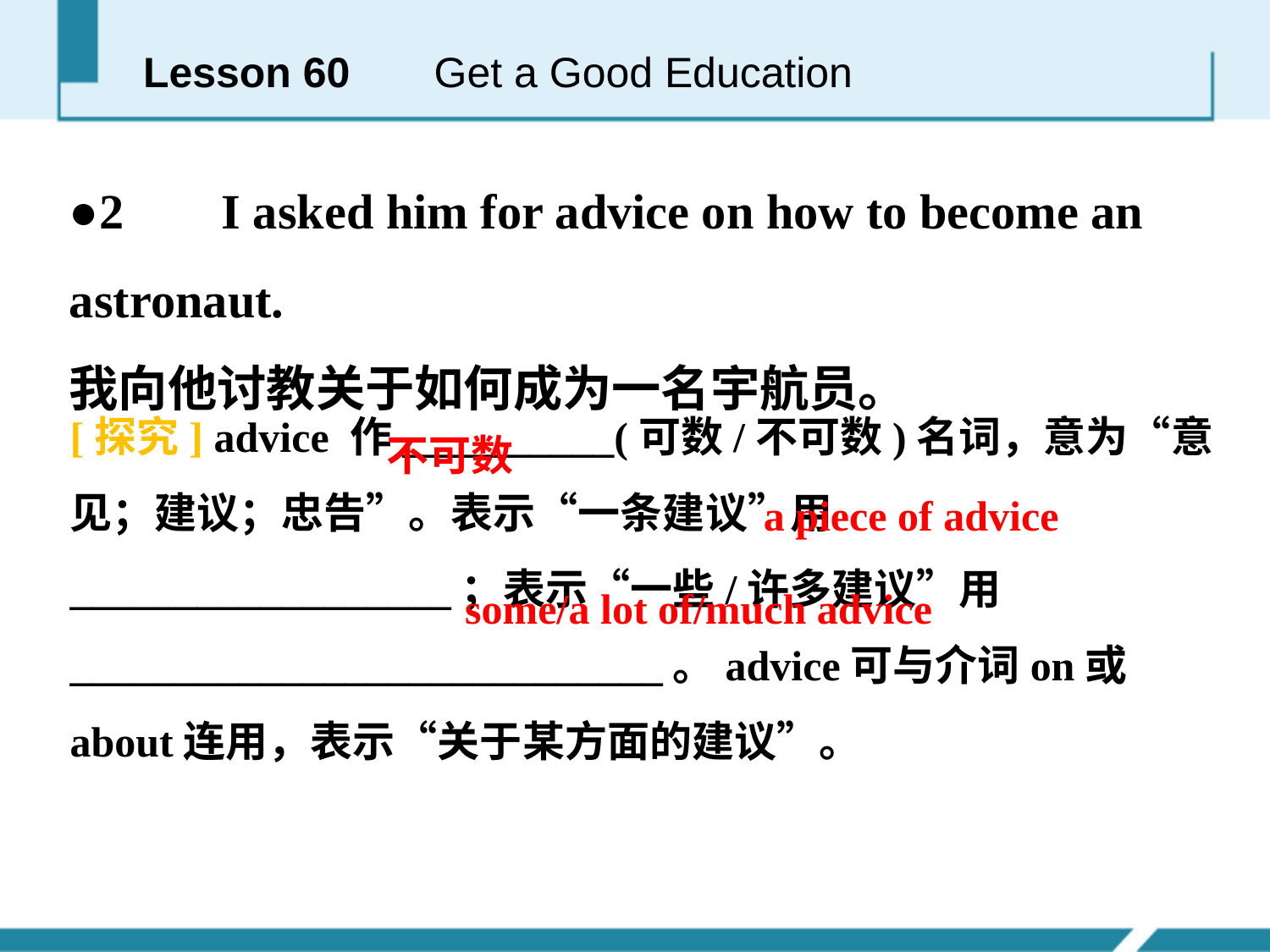

Lesson 60 　 Get a Good Education
●2  　I asked him for advice on how to become an astronaut.
我向他讨教关于如何成为一名宇航员。
[探究] advice 作__________(可数/不可数)名词，意为“意见；建议；忠告”。表示“一条建议”用__________________；表示“一些/许多建议”用____________________________。advice可与介词on或about连用，表示“关于某方面的建议”。
不可数
a piece of advice
some/a lot of/much advice